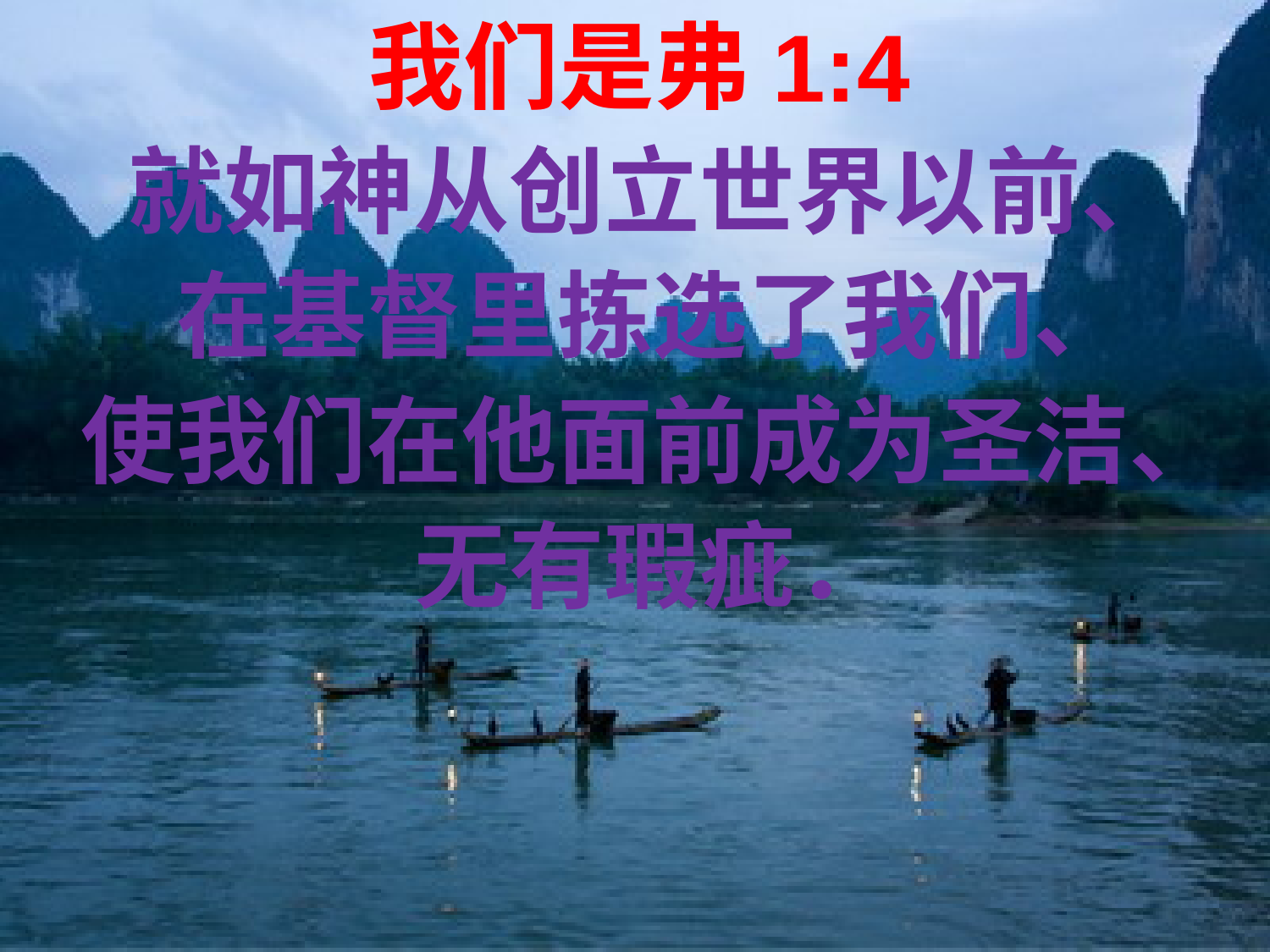

我们是弗1:4
就如神从创立世界以前、
在基督里拣选了我们、
使我们在他面前成为圣洁、
无有瑕疵．